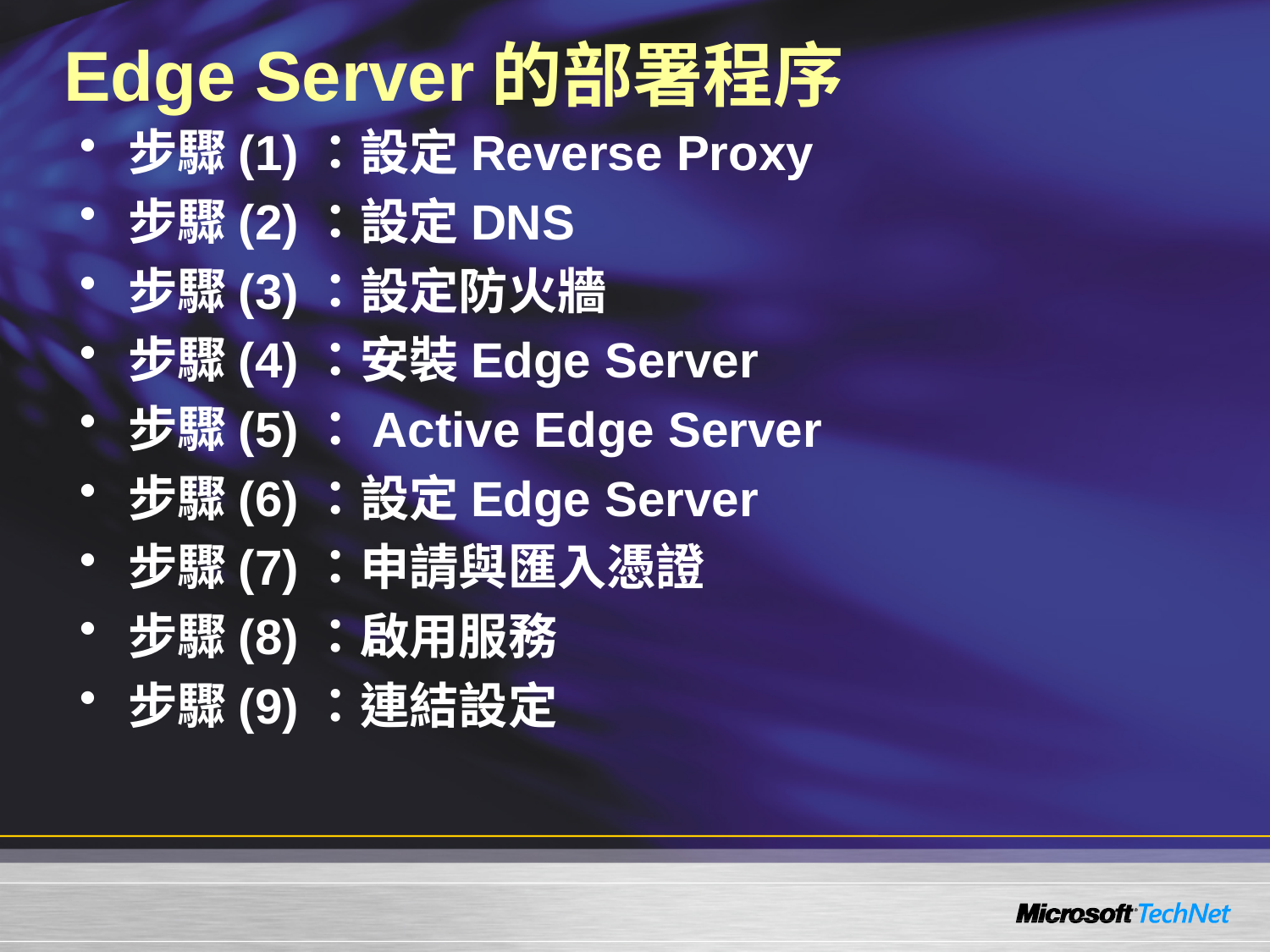

# Edge Server的部署程序
步驟(1)：設定Reverse Proxy
步驟(2)：設定DNS
步驟(3)：設定防火牆
步驟(4)：安裝Edge Server
步驟(5)：Active Edge Server
步驟(6)：設定Edge Server
步驟(7)：申請與匯入憑證
步驟(8)：啟用服務
步驟(9)：連結設定